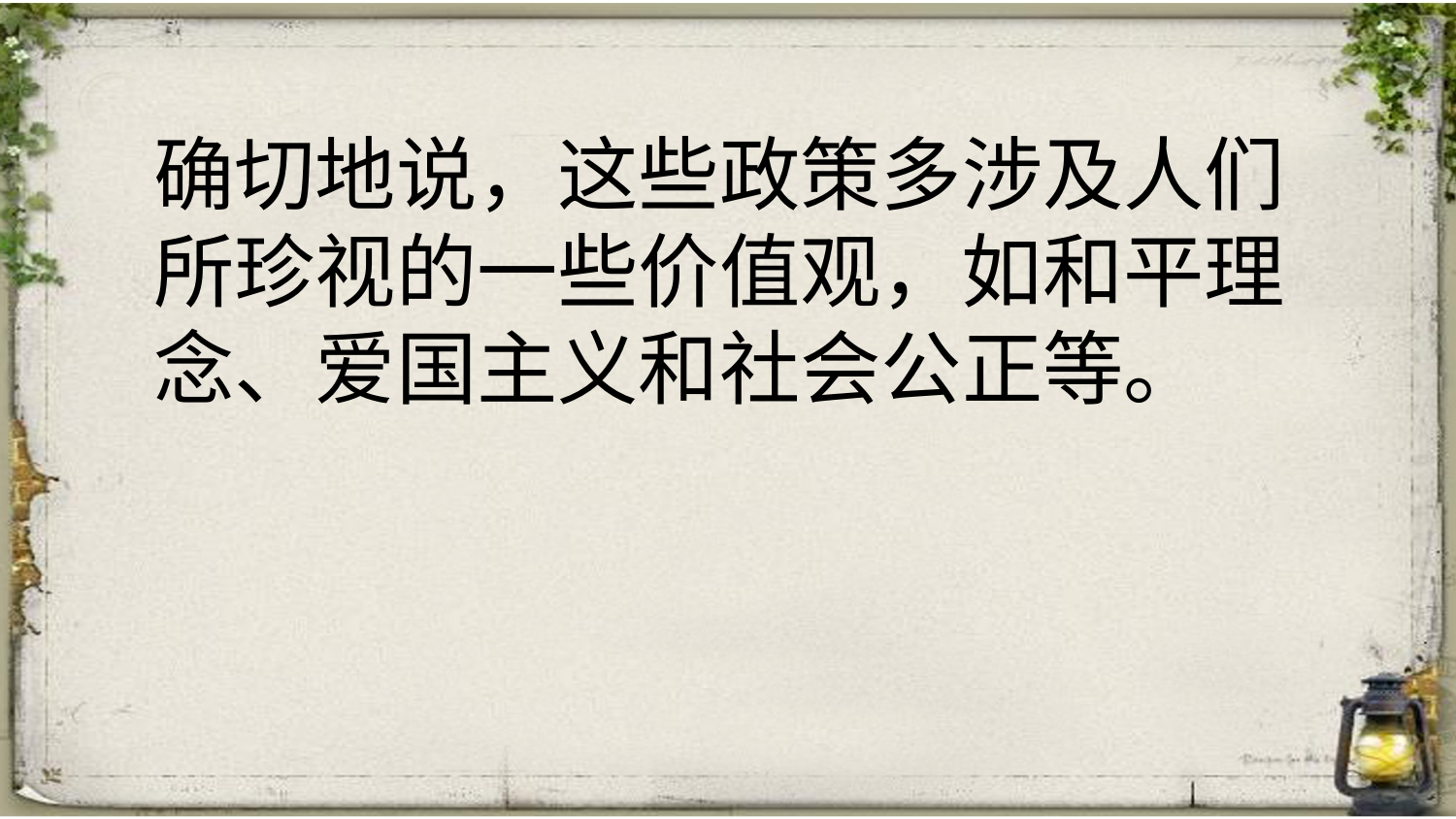

确切地说，这些政策多涉及人们所珍视的一些价值观，如和平理念、爱国主义和社会公正等。